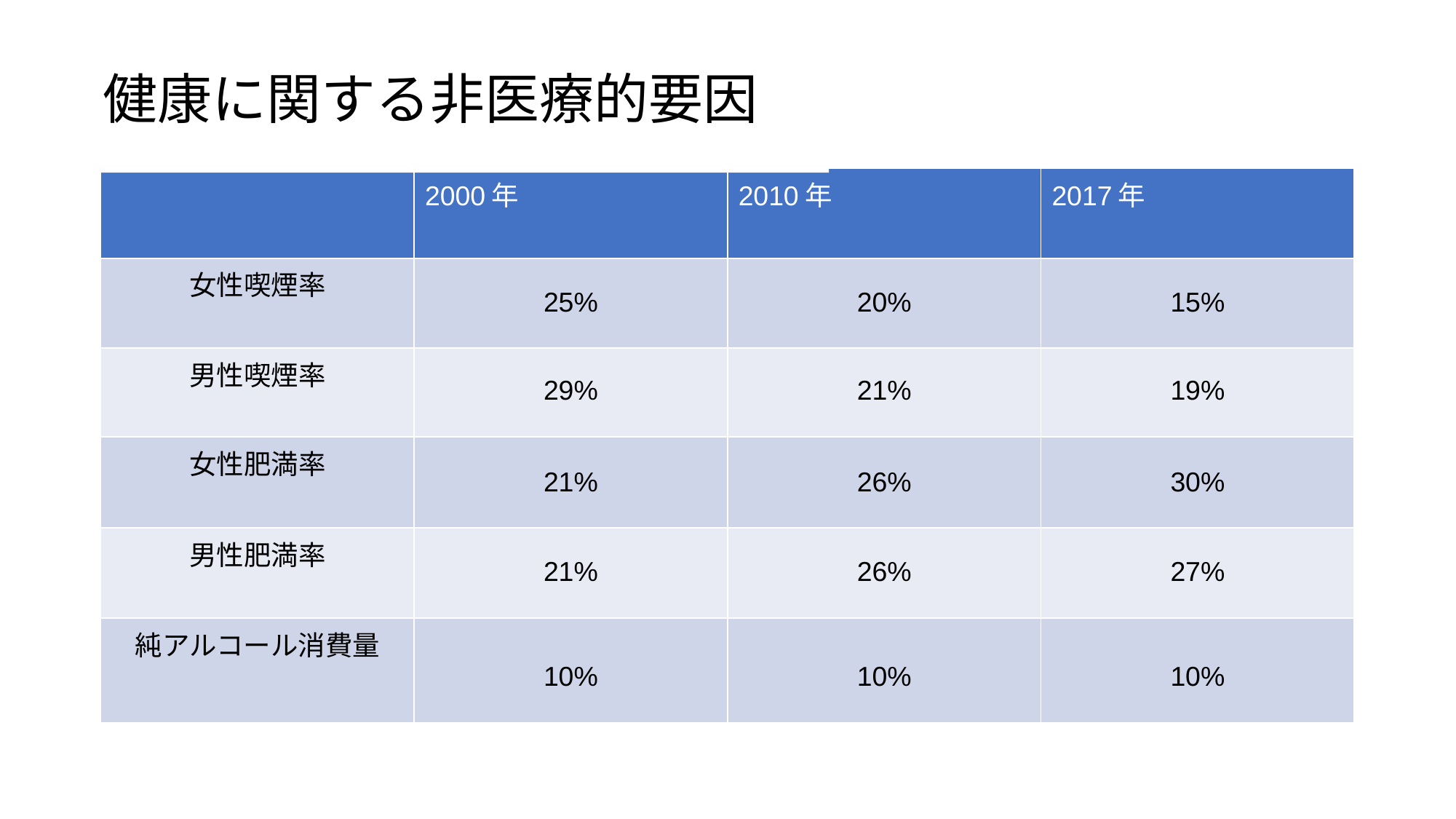

健康に関する非医療的要因
|  | 2000年 | 2010年 | 2017年 |
| --- | --- | --- | --- |
| 女性喫煙率 | 25% | 20% | 15% |
| 男性喫煙率 | 29% | 21% | 19% |
| 女性肥満率 | 21% | 26% | 30% |
| 男性肥満率 | 21% | 26% | 27% |
| 純アルコール消費量 | 10% | 10% | 10% |